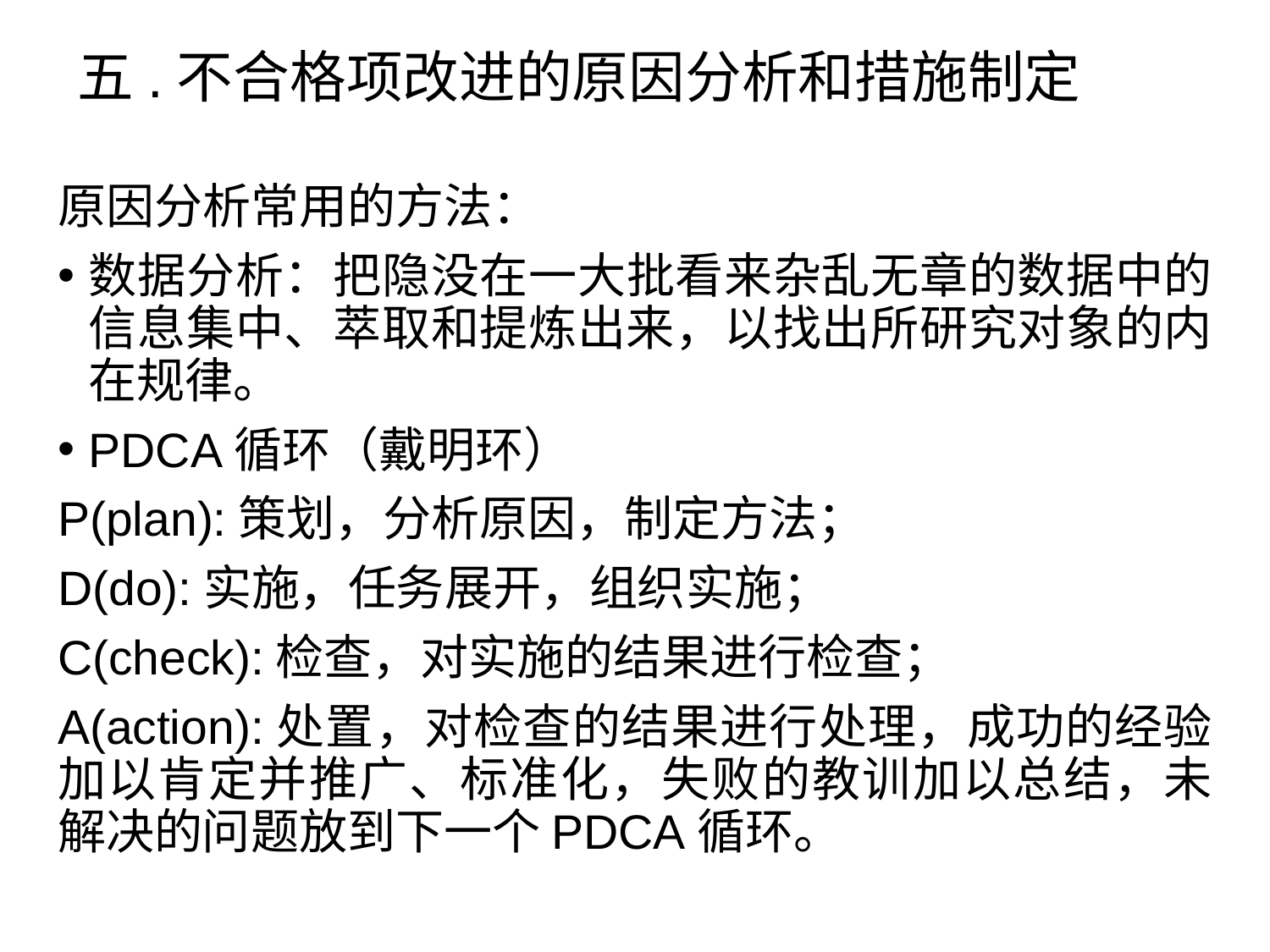

# 五.不合格项改进的原因分析和措施制定
原因分析常用的方法：
数据分析：把隐没在一大批看来杂乱无章的数据中的信息集中、萃取和提炼出来，以找出所研究对象的内在规律。
PDCA循环（戴明环）
P(plan):策划，分析原因，制定方法；
D(do):实施，任务展开，组织实施；
C(check):检查，对实施的结果进行检查；
A(action):处置，对检查的结果进行处理，成功的经验加以肯定并推广、标准化，失败的教训加以总结，未解决的问题放到下一个PDCA循环。